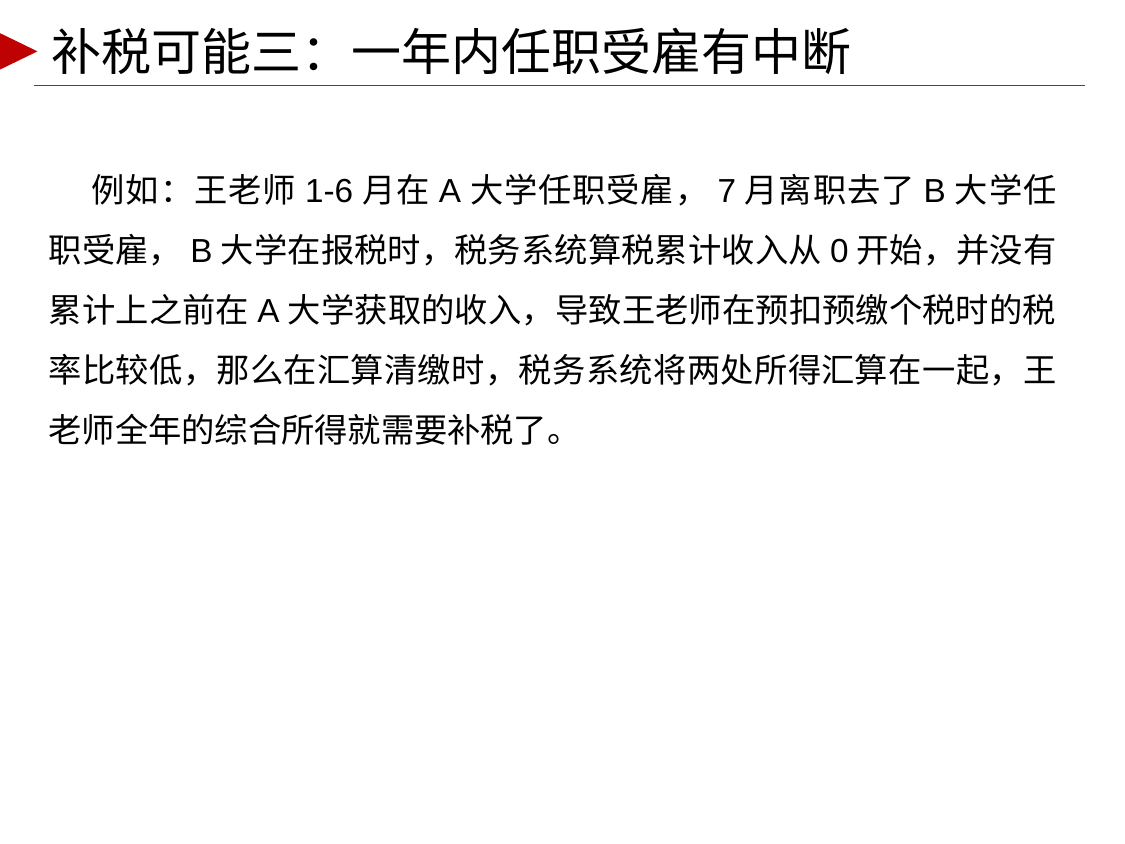

补税可能三：一年内任职受雇有中断

    例如：王老师1-6月在A大学任职受雇，7月离职去了B大学任职受雇，B大学在报税时，税务系统算税累计收入从0开始，并没有累计上之前在A大学获取的收入，导致王老师在预扣预缴个税时的税率比较低，那么在汇算清缴时，税务系统将两处所得汇算在一起，王老师全年的综合所得就需要补税了。